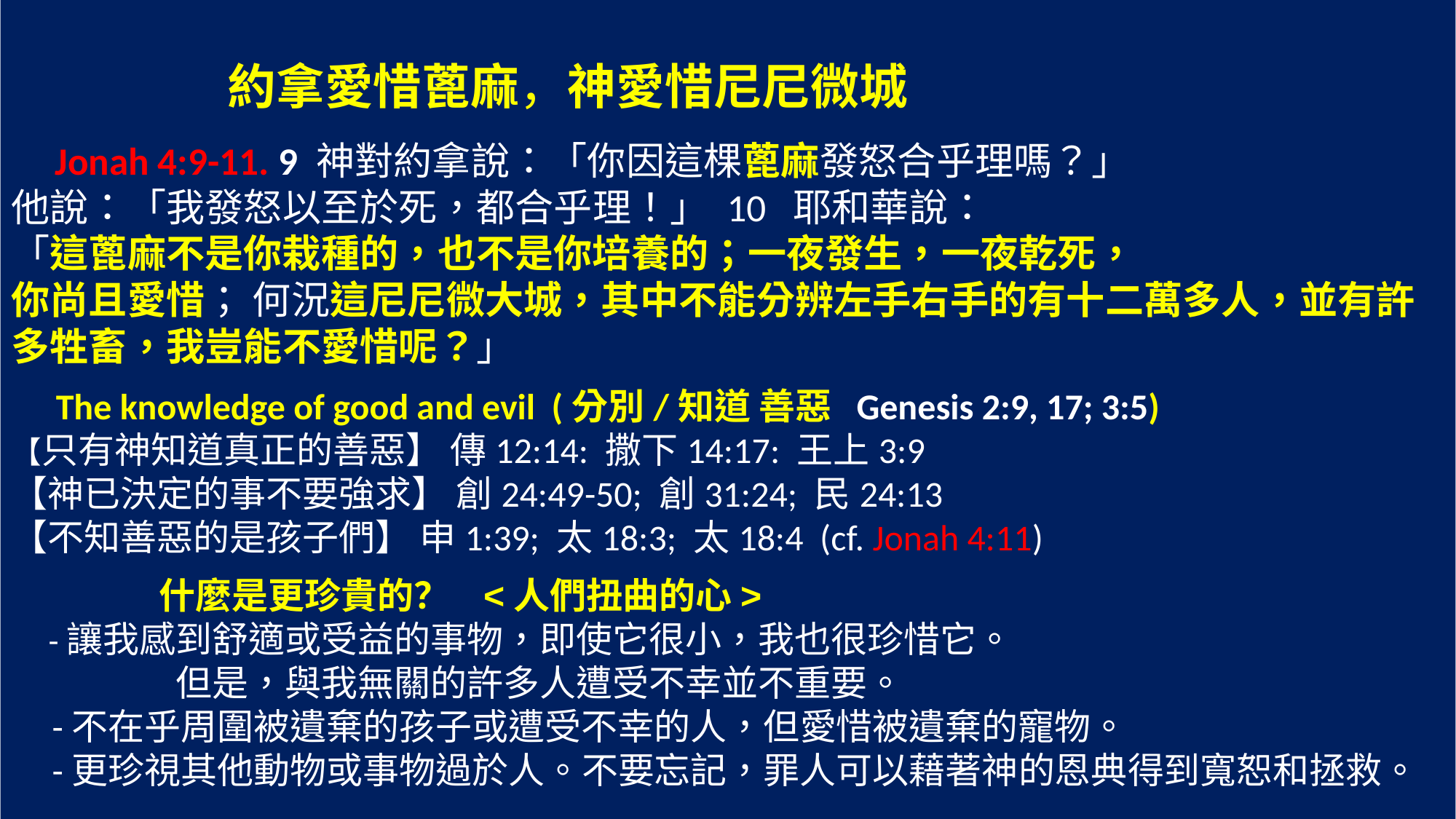

約拿愛惜蓖麻，神愛惜尼尼微城

     Jonah 4:9-11. 9 神對約拿說：「你因這棵蓖麻發怒合乎理嗎？」
他說：「我發怒以至於死，都合乎理！」 10  耶和華說：
「這蓖麻不是你栽種的，也不是你培養的；一夜發生，一夜乾死，
你尚且愛惜； 何況這尼尼微大城，其中不能分辨左手右手的有十二萬多人，並有許多牲畜，我豈能不愛惜呢？」

      The knowledge of good and evil  (分別/知道 善惡  Genesis 2:9, 17; 3:5)
【只有神知道真正的善惡】 傳12:14: 撒下14:17: 王上3:9
【神已決定的事不要強求】 創24:49-50; 創31:24; 民24:13
【不知善惡的是孩子們】 申1:39; 太18:3; 太18:4  (cf. Jonah 4:11)

                 什麼是更珍貴的？   <人們扭曲的心>
     -讓我感到舒適或受益的事物，即使它很小，我也很珍惜它。
                   但是，與我無關的許多人遭受不幸並不重要。
     -不在乎周圍被遺棄的孩子或遭受不幸的人，但愛惜被遺棄的寵物。
     -更珍視其他動物或事物過於人。不要忘記，罪人可以藉著神的恩典得到寬恕和拯救。